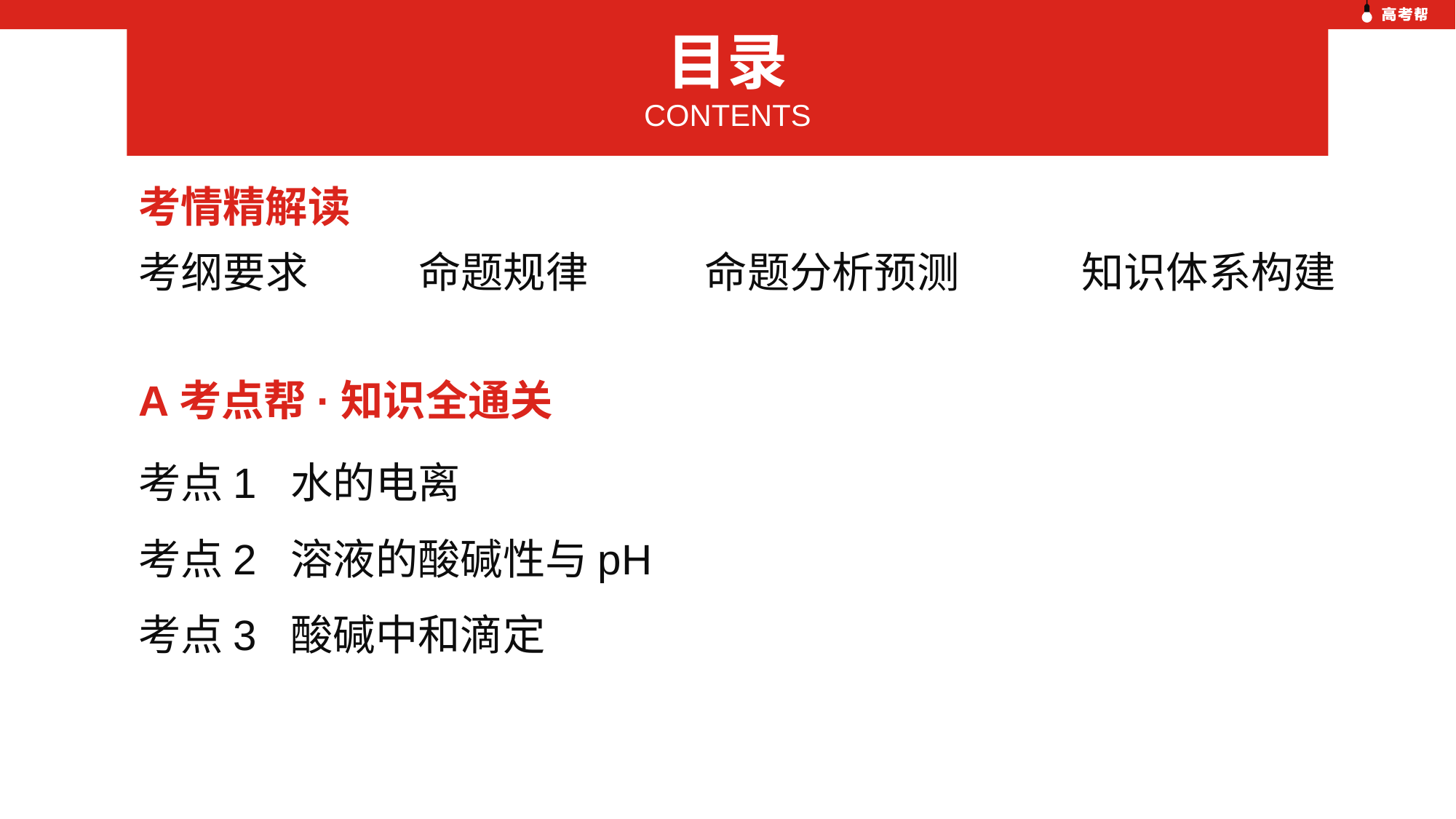

目录
CONTENTS
考情精解读
考纲要求
命题规律
命题分析预测
知识体系构建
A考点帮·知识全通关
考点1  水的电离
考点2  溶液的酸碱性与pH
考点3  酸碱中和滴定